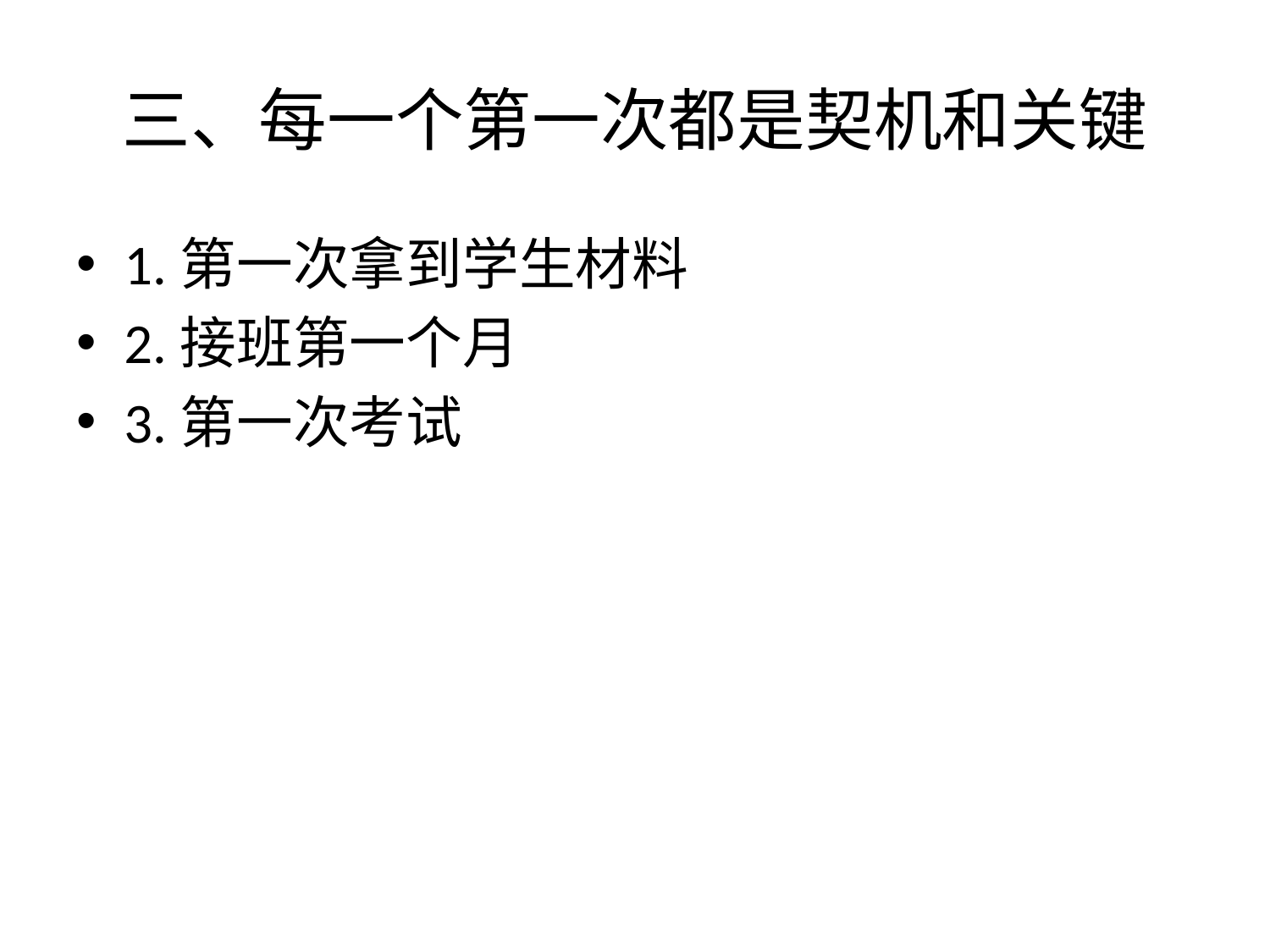

# 三、每一个第一次都是契机和关键
1.第一次拿到学生材料
2.接班第一个月
3.第一次考试